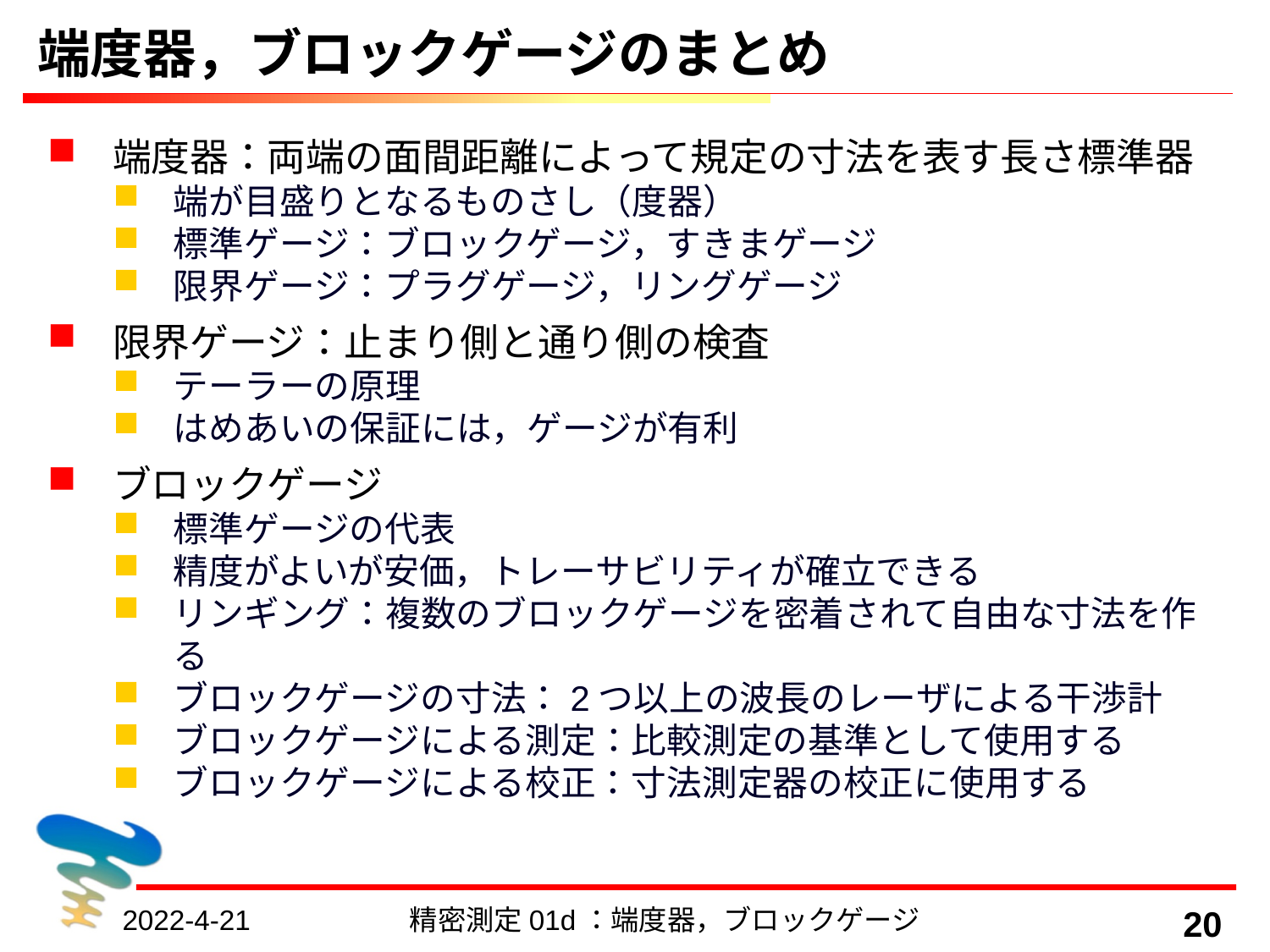

# 端度器，ブロックゲージのまとめ
端度器：両端の面間距離によって規定の寸法を表す長さ標準器
端が目盛りとなるものさし（度器）
標準ゲージ：ブロックゲージ，すきまゲージ
限界ゲージ：プラグゲージ，リングゲージ
限界ゲージ：止まり側と通り側の検査
テーラーの原理
はめあいの保証には，ゲージが有利
ブロックゲージ
標準ゲージの代表
精度がよいが安価，トレーサビリティが確立できる
リンギング：複数のブロックゲージを密着されて自由な寸法を作る
ブロックゲージの寸法：2つ以上の波長のレーザによる干渉計
ブロックゲージによる測定：比較測定の基準として使用する
ブロックゲージによる校正：寸法測定器の校正に使用する

2022-4-21
精密測定01d：端度器，ブロックゲージ
20